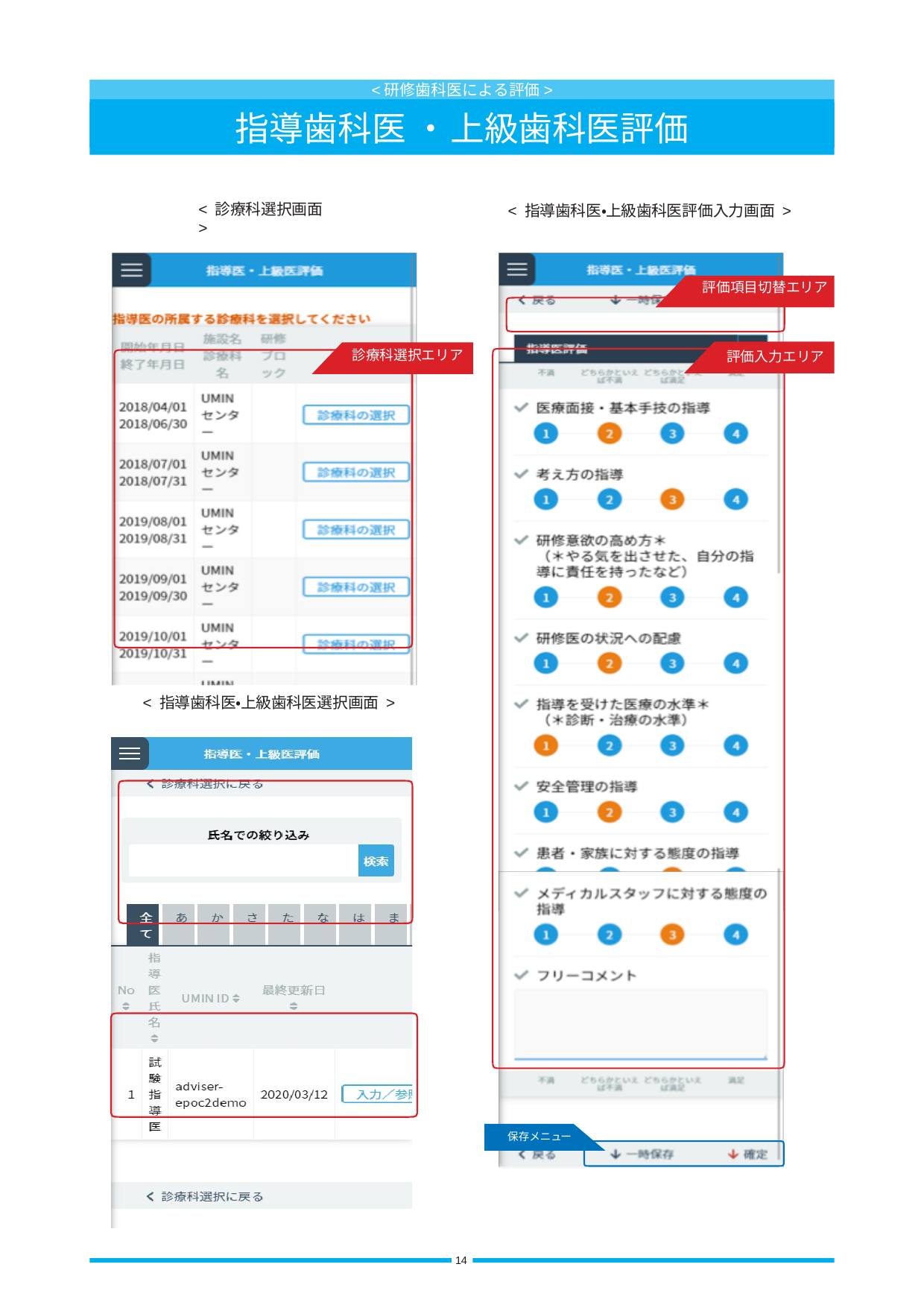

<研修歯科医による評価>
指導歯科医 ・上級歯科医評価
< 診療科選択画面 >
< 指導歯科医・上級歯科医評価入力画面 >

評価項目切替エリア

診療科選択エリア
評価入力エリア

< 指導歯科医・上級歯科医選択画面 >

保存メニュー

14